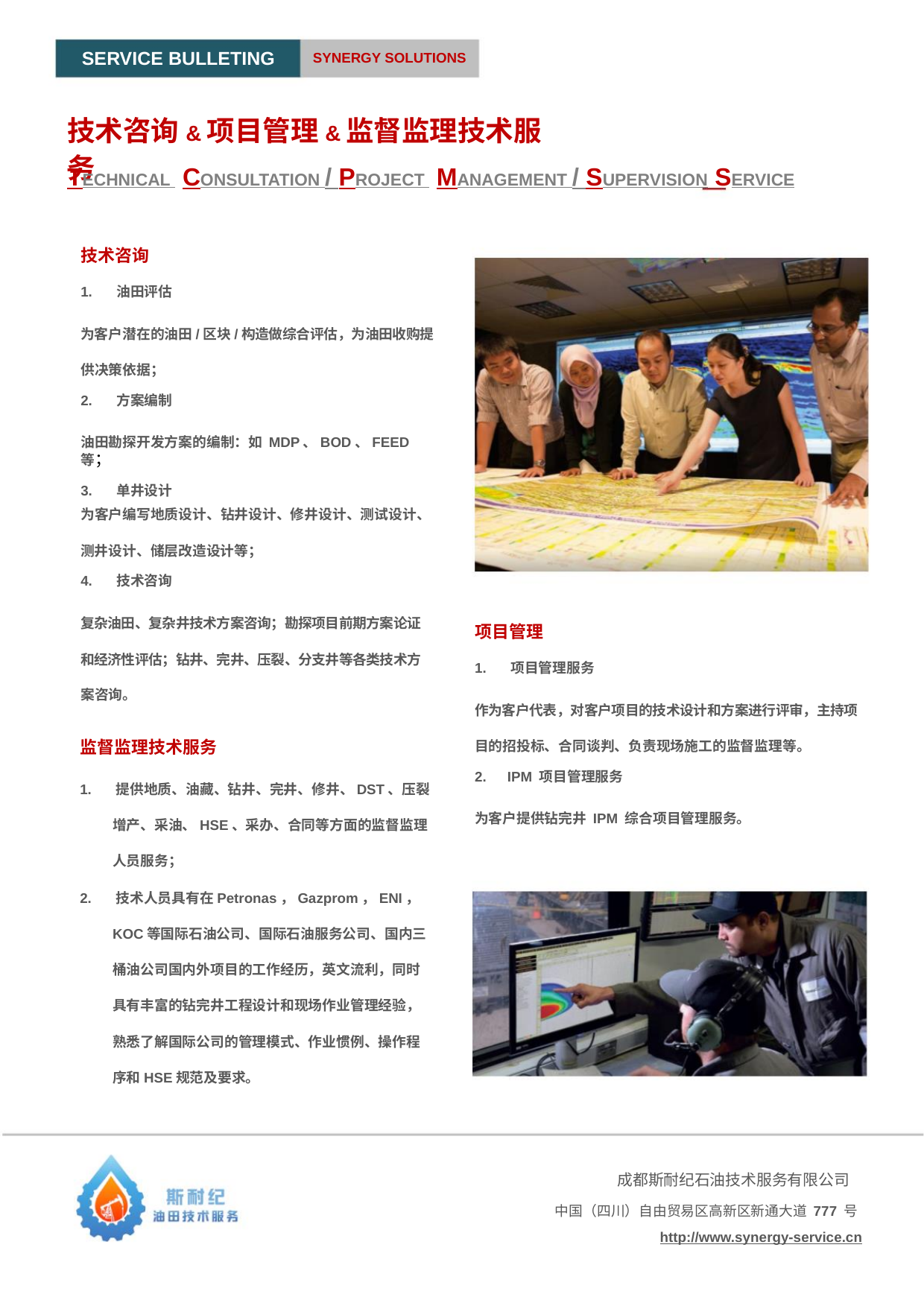

SERVICE BULLETING
SYNERGY SOLUTIONS
技术咨询&项目管理&监督监理技术服务
TECHNICAL  CONSULTATION / PROJECT  MANAGEMENT / SUPERVISION SERVICE
技术咨询
1. 油田评估
为客户潜在的油田/区块/构造做综合评估，为油田收购提
供决策依据；
2. 方案编制
油田勘探开发方案的编制：如 MDP、BOD、FEED 等；
3. 单井设计
为客户编写地质设计、钻井设计、修井设计、测试设计、
测井设计、储层改造设计等；
4. 技术咨询
复杂油田、复杂井技术方案咨询；勘探项目前期方案论证
项目管理
和经济性评估；钻井、完井、压裂、分支井等各类技术方
案咨询。
1. 项目管理服务
作为客户代表，对客户项目的技术设计和方案进行评审，主持项
监督监理技术服务
目的招投标、合同谈判、负责现场施工的监督监理等。
2. IPM 项目管理服务
1. 提供地质、油藏、钻井、完井、修井、DST、压裂
增产、采油、HSE、采办、合同等方面的监督监理
人员服务；
为客户提供钻完井 IPM 综合项目管理服务。
2. 技术人员具有在Petronas，Gazprom，ENI，
KOC等国际石油公司、国际石油服务公司、国内三
桶油公司国内外项目的工作经历，英文流利，同时
具有丰富的钻完井工程设计和现场作业管理经验，
熟悉了解国际公司的管理模式、作业惯例、操作程
序和HSE规范及要求。
成都斯耐纪石油技术服务有限公司
中国（四川）自由贸易区高新区新通大道 777 号
http://www.synergy-service.cn